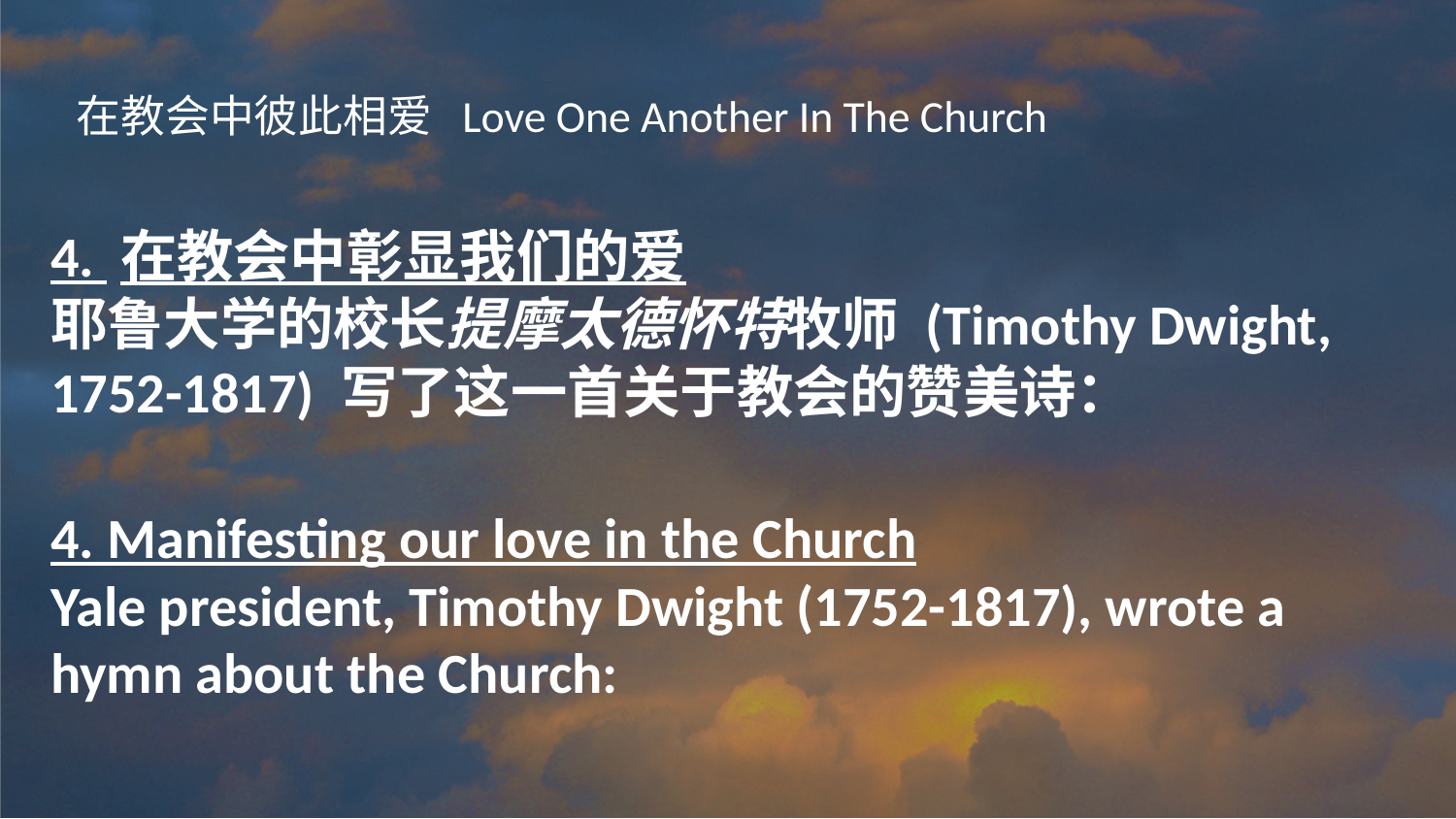

在教会中彼此相爱  Love One Another In The Church
4. 在教会中彰显我们的爱
耶鲁大学的校长提摩太德怀特牧师 (Timothy Dwight, 1752-1817) 写了这一首关于教会的赞美诗：
4. Manifesting our love in the Church
Yale president, Timothy Dwight (1752-1817), wrote a hymn about the Church: